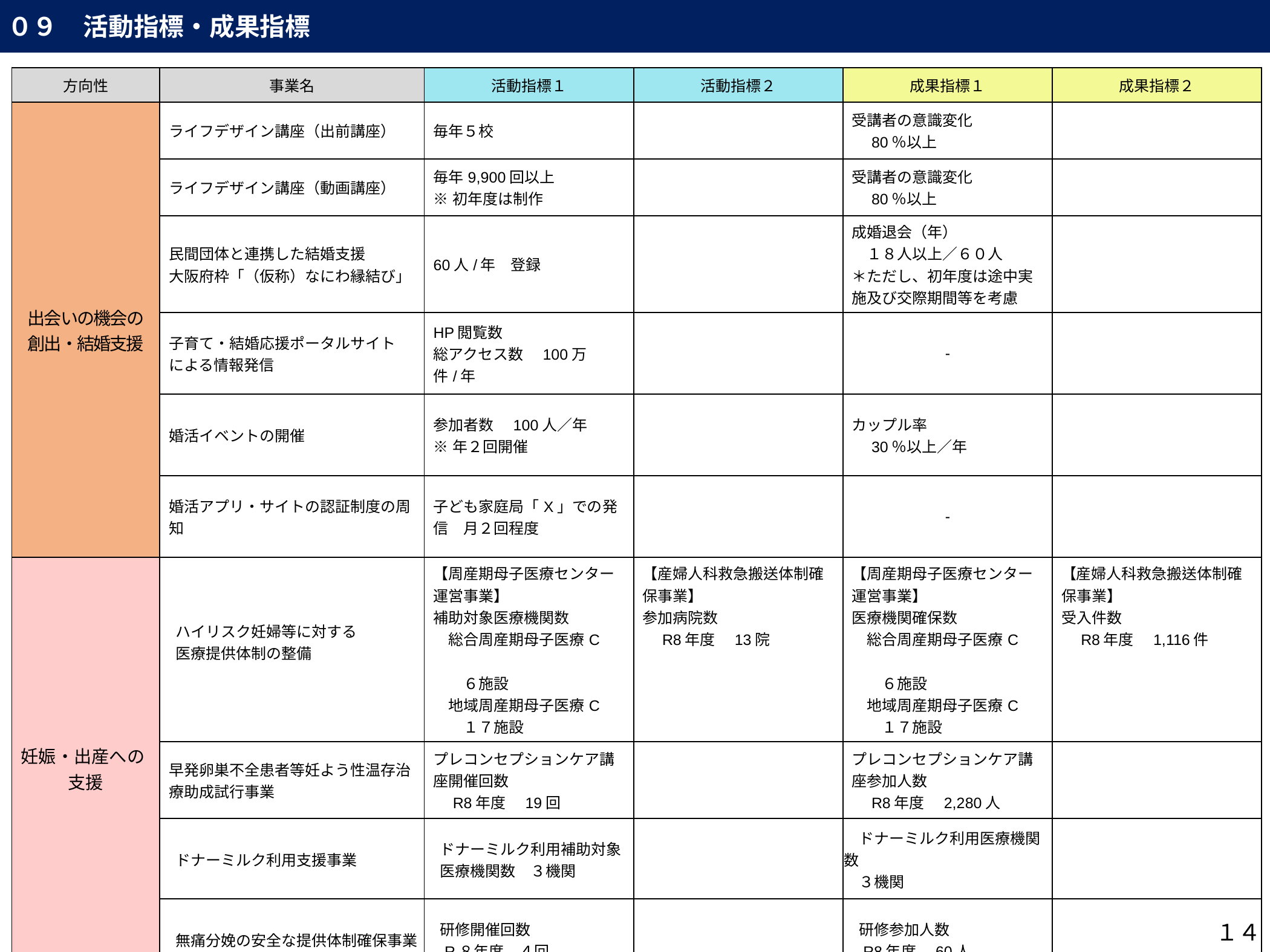

０９　活動指標・成果指標
| 方向性 | 事業名 | 活動指標１ | 活動指標２ | 成果指標１ | 成果指標２ |
| --- | --- | --- | --- | --- | --- |
| 出会いの機会の 創出・結婚支援 | ライフデザイン講座（出前講座） | 毎年５校 |  | 受講者の意識変化 　80％以上 |  |
|  | ライフデザイン講座（動画講座） | 毎年9,900回以上 ※初年度は制作 |  | 受講者の意識変化 　80％以上 |  |
| 妊娠・出産への 支援 | 民間団体と連携した結婚支援 大阪府枠「（仮称）なにわ縁結び」 | 60人/年　登録 |  | 成婚退会（年） 　１８人以上／６０人 ＊ただし、初年度は途中実施及び交際期間等を考慮 |  |
| 共育ての推進 | 子育て・結婚応援ポータルサイト による情報発信 | HP閲覧数 総アクセス数　100万件/年 |  | - |  |
|  | 婚活イベントの開催 | 参加者数　100人／年 ※年２回開催 |  | カップル率　 　30％以上／年 |  |
|  | 婚活アプリ・サイトの認証制度の周知 | 子ども家庭局「X」での発信　月２回程度 |  | - |  |
| 妊娠・出産への 支援 | ハイリスク妊婦等に対する 　医療提供体制の整備 | 【周産期母子医療センター運営事業】 補助対象医療機関数 　総合周産期母子医療C　　　　 　　６施設 　地域周産期母子医療C 　　１７施設 | 【産婦人科救急搬送体制確保事業】 参加病院数 　R8年度　13院 | 【周産期母子医療センター運営事業】 医療機関確保数 　総合周産期母子医療C　　　　 　　６施設 　地域周産期母子医療C 　　１７施設 | 【産婦人科救急搬送体制確保事業】 受入件数　 　R8年度　1,116件 |
|  | 早発卵巣不全患者等妊よう性温存治療助成試行事業 | プレコンセプションケア講座開催回数 　R8年度　19回 |  | プレコンセプションケア講座参加人数 　R8年度　2,280人 |  |
|  | ドナーミルク利用支援事業 | ドナーミルク利用補助対象 　医療機関数　３機関 |  | ドナーミルク利用医療機関数 　３機関 |  |
|  | 無痛分娩の安全な提供体制確保事業 | 研修開催回数 　R８年度　４回 |  | 研修参加人数 　R8年度　60人 |  |
１４